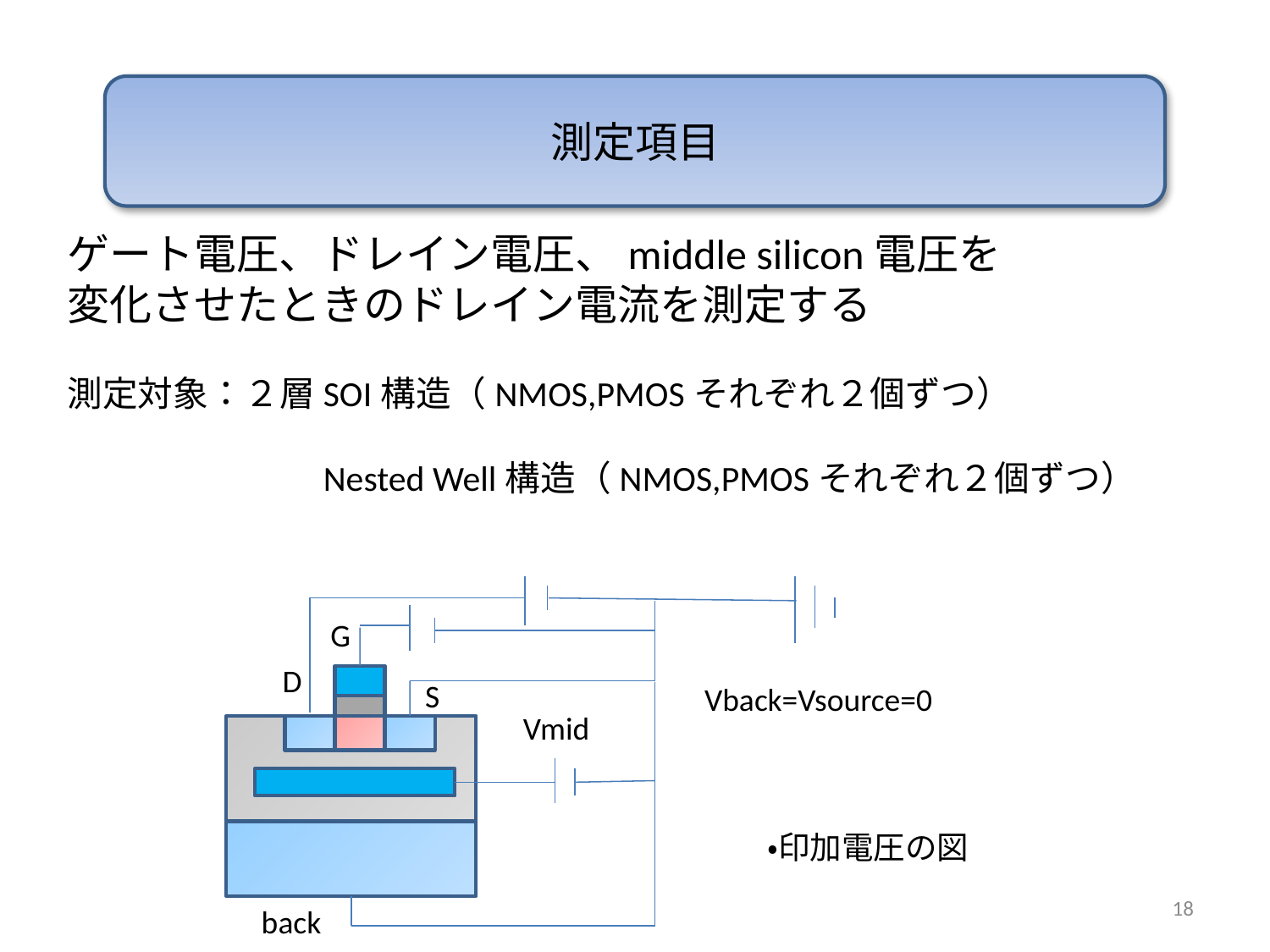

測定項目
ゲート電圧、ドレイン電圧、middle silicon電圧を
変化させたときのドレイン電流を測定する

測定対象：２層SOI構造（NMOS,PMOSそれぞれ２個ずつ）

　　　　　　　Nested Well構造（NMOS,PMOSそれぞれ２個ずつ）

G
D

S
Vback=Vsource=0

Vmid

・印加電圧の図
18
back